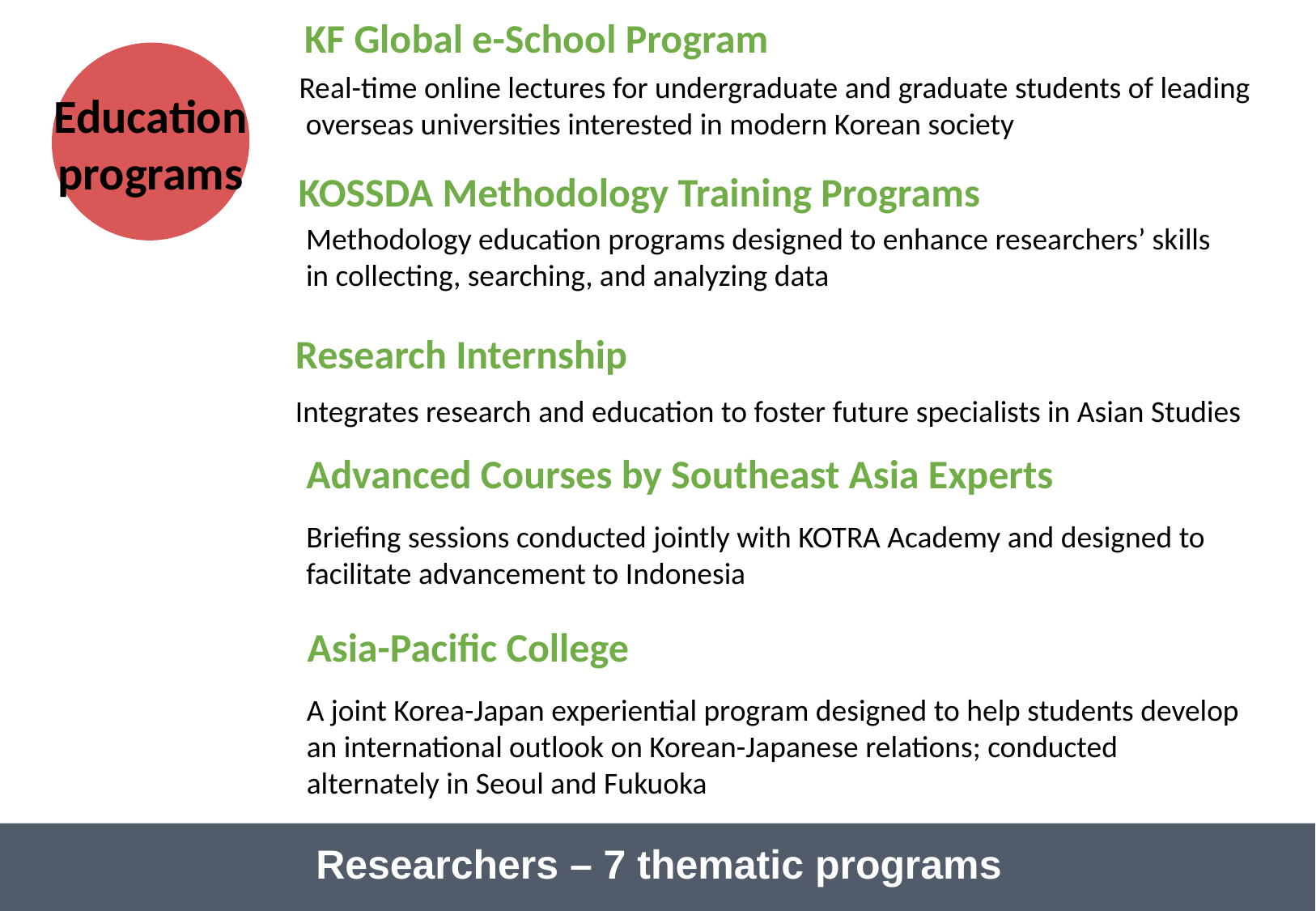

KF Global e-School Program

Real-time online lectures for undergraduate and graduate students of leading
 overseas universities interested in modern Korean society
Education
programs
KOSSDA Methodology Training Programs
텍스트입력
Methodology education programs designed to enhance researchers’ skills
in collecting, searching, and analyzing data
Research Internship
Integrates research and education to foster future specialists in Asian Studies
Advanced Courses by Southeast Asia Experts
텍스트입력
텍스트입력
Briefing sessions conducted jointly with KOTRA Academy and designed to
facilitate advancement to Indonesia
Asia-Pacific College
A joint Korea-Japan experiential program designed to help students develop
an international outlook on Korean-Japanese relations; conducted
alternately in Seoul and Fukuoka

Researchers – 7 thematic programs